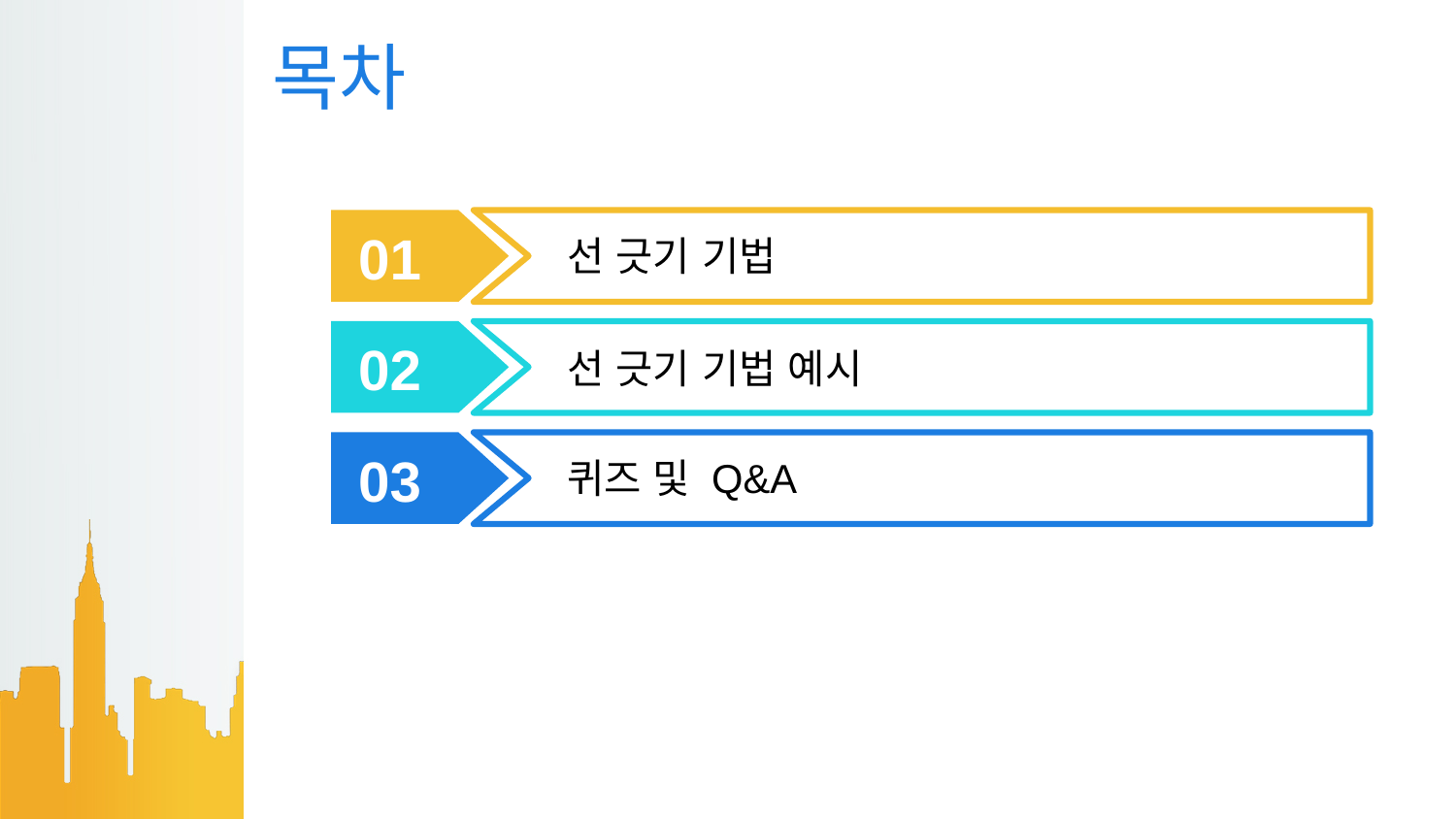

# 목차

01
선 긋기 기법

02
선 긋기 기법 예시

03
퀴즈 및 Q&A